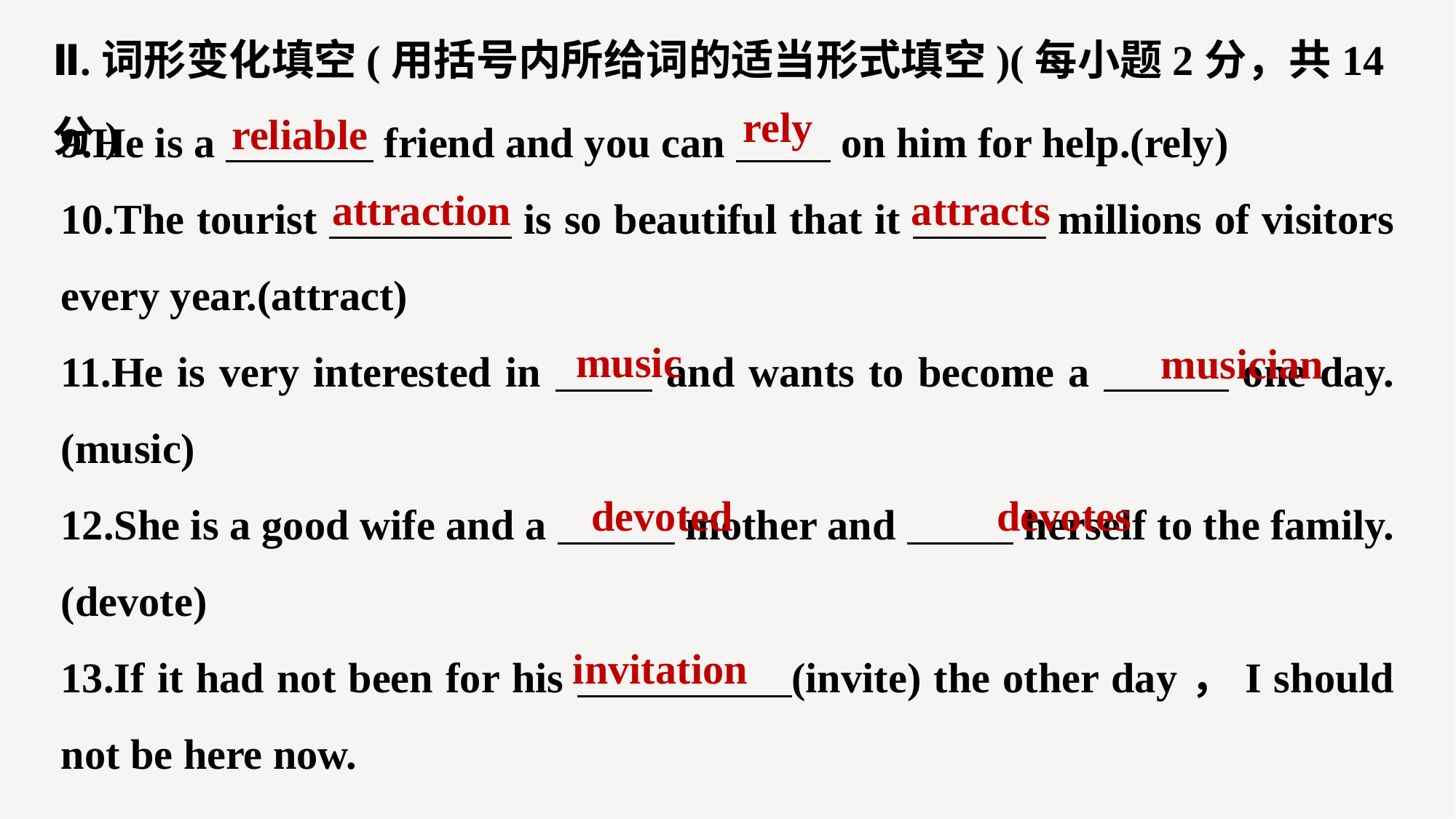

Ⅱ.词形变化填空(用括号内所给词的适当形式填空)(每小题2分，共14分)
9.He is a                friend and you can           on him for help.(rely)
10.The tourist                 is so beautiful that it             millions of visitors every year.(attract)
11.He is very interested in         and wants to become a           one day.(music)
12.She is a good wife and a             mother and            herself to the family.(devote)
13.If it had not been for his                  (invite) the other day，I should not be here now.
rely
reliable
attraction
attracts
music
musician
devoted
devotes
invitation